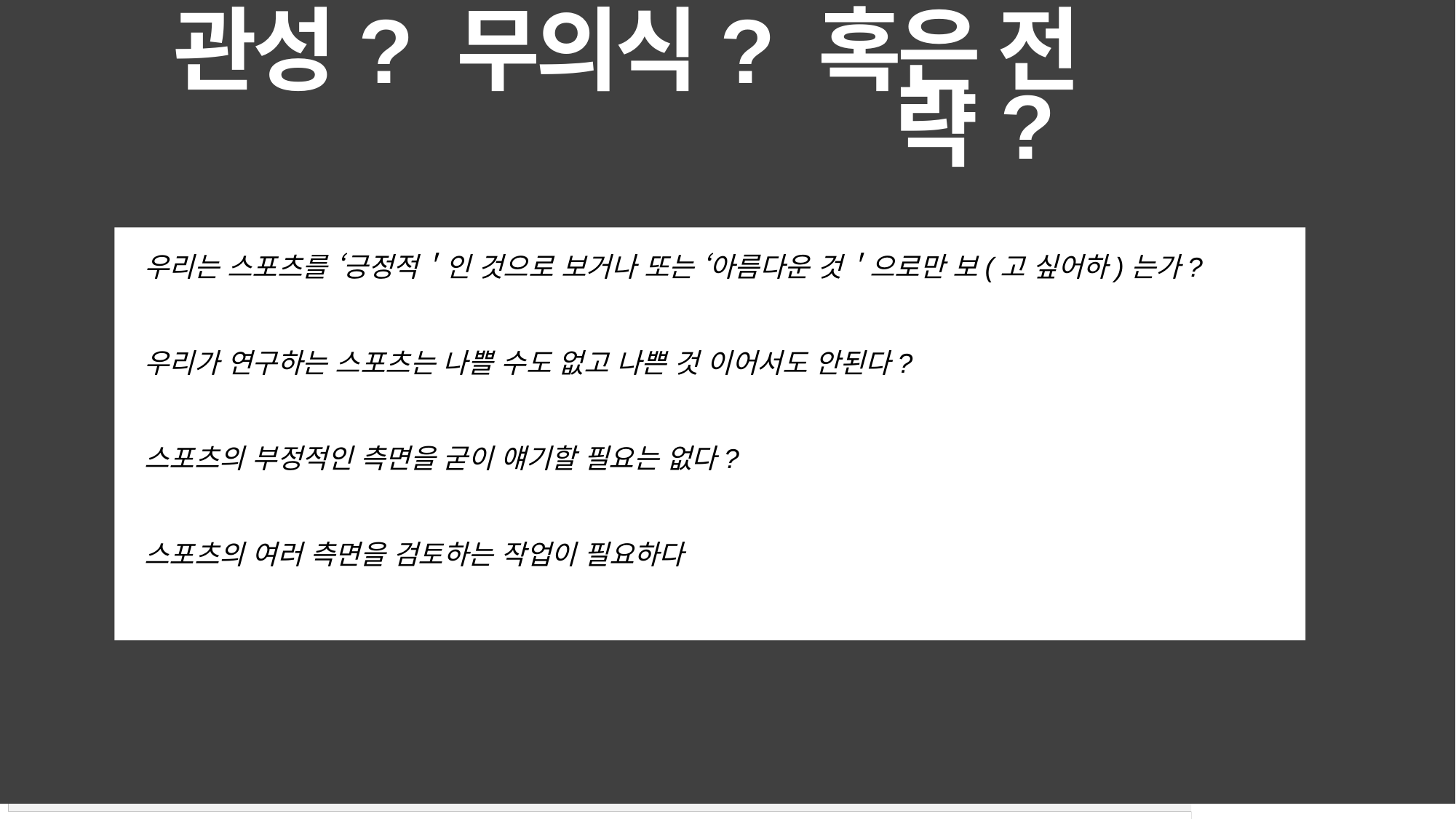

# 관성? 무의식? 혹은 전략?
우리는 스포츠를 ‘긍정적＇인 것으로 보거나 또는 ‘아름다운 것＇으로만 보(고 싶어하)는가?

우리가 연구하는 스포츠는 나쁠 수도 없고 나쁜 것 이어서도 안된다?

스포츠의 부정적인 측면을 굳이 얘기할 필요는 없다?

스포츠의 여러 측면을 검토하는 작업이 필요하다